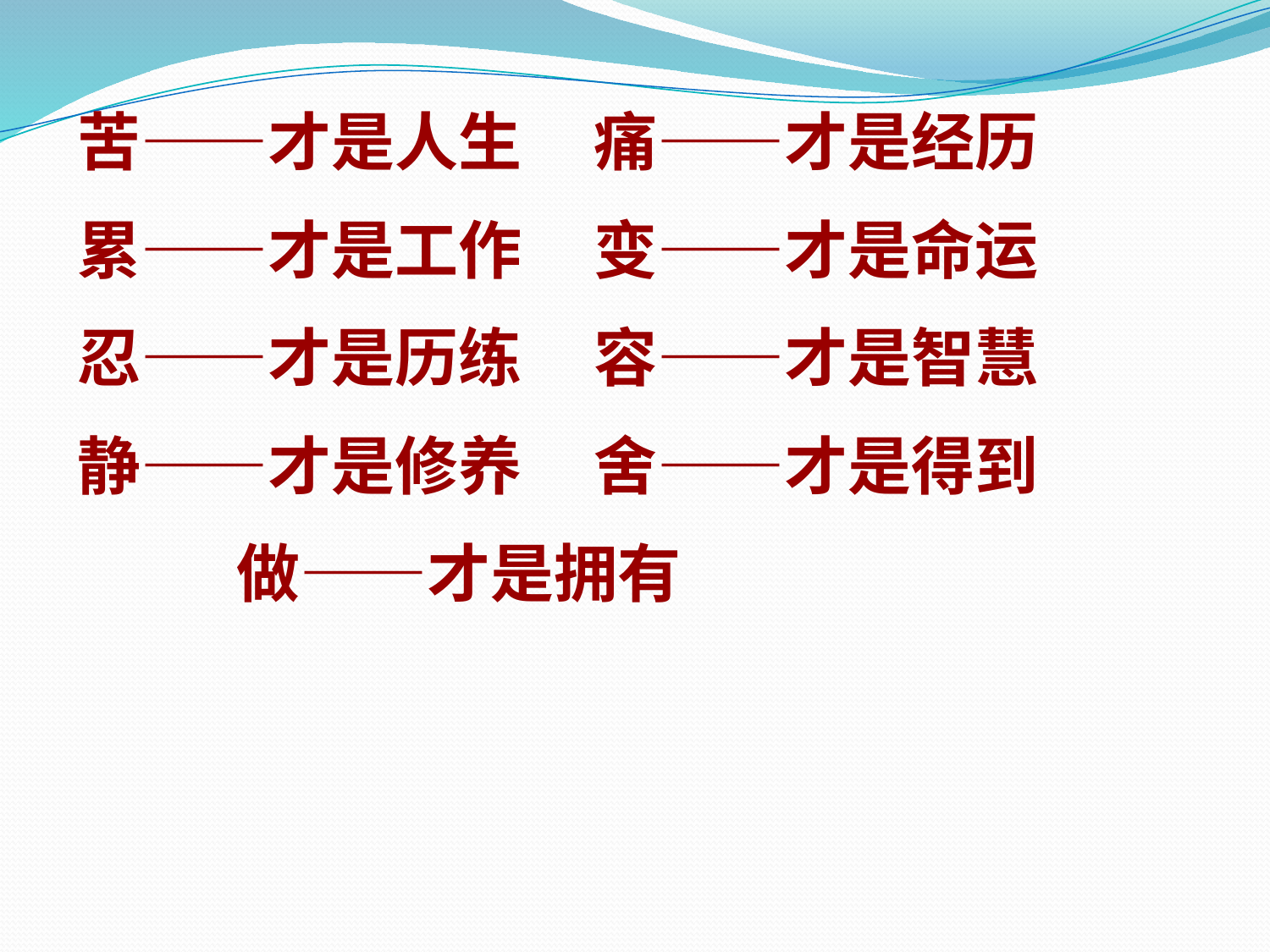

苦——才是人生     痛——才是经历
累——才是工作     变——才是命运
忍——才是历练     容——才是智慧
静——才是修养     舍——才是得到
          做——才是拥有